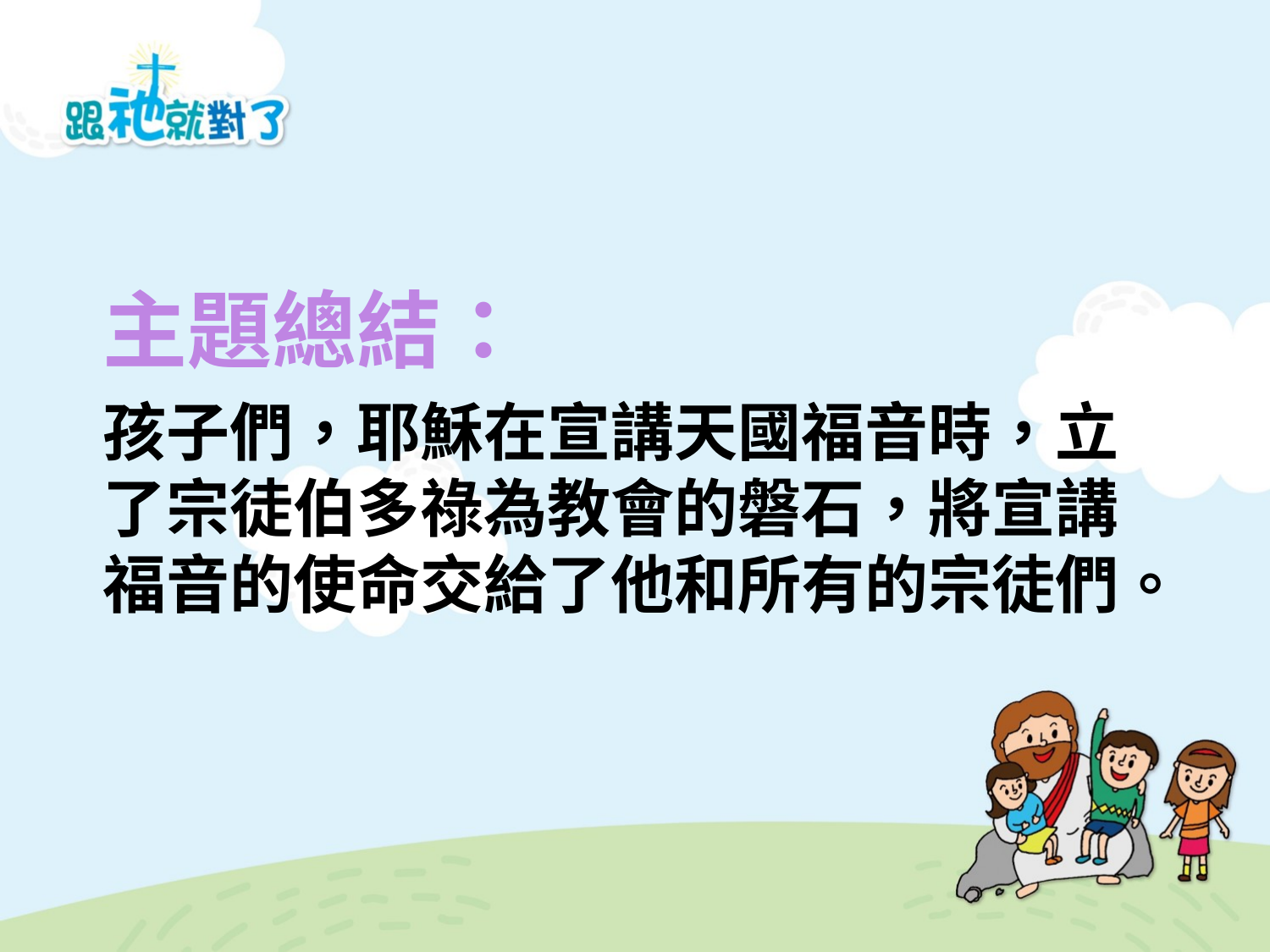

主題總結：
孩子們，耶穌在宣講天國福音時，立了宗徒伯多祿為教會的磐石，將宣講福音的使命交給了他和所有的宗徒們。